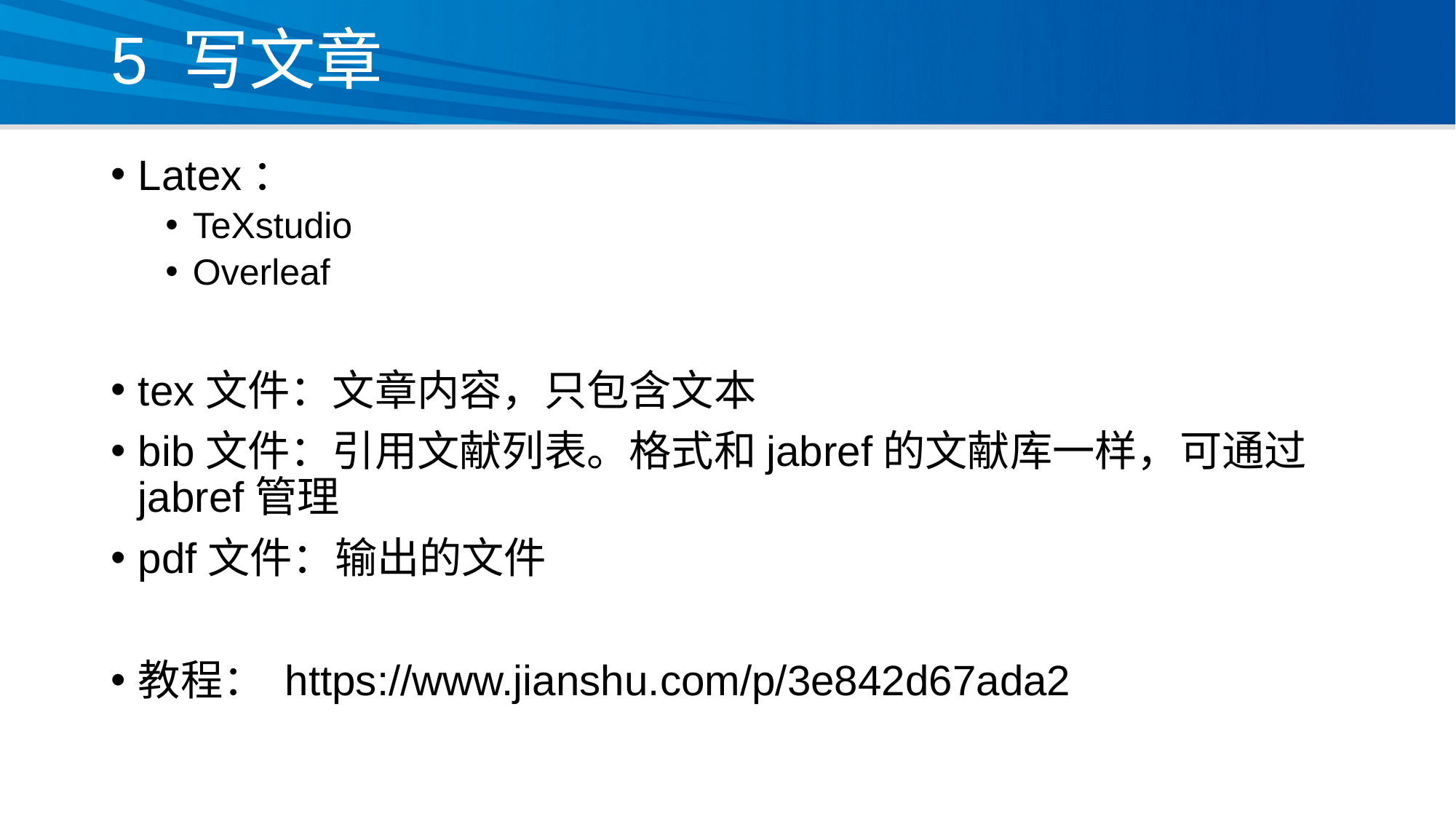

# 5 写文章
Latex：
TeXstudio
Overleaf

tex文件：文章内容，只包含文本
bib文件：引用文献列表。格式和jabref的文献库一样，可通过jabref管理
pdf文件：输出的文件

教程： https://www.jianshu.com/p/3e842d67ada2